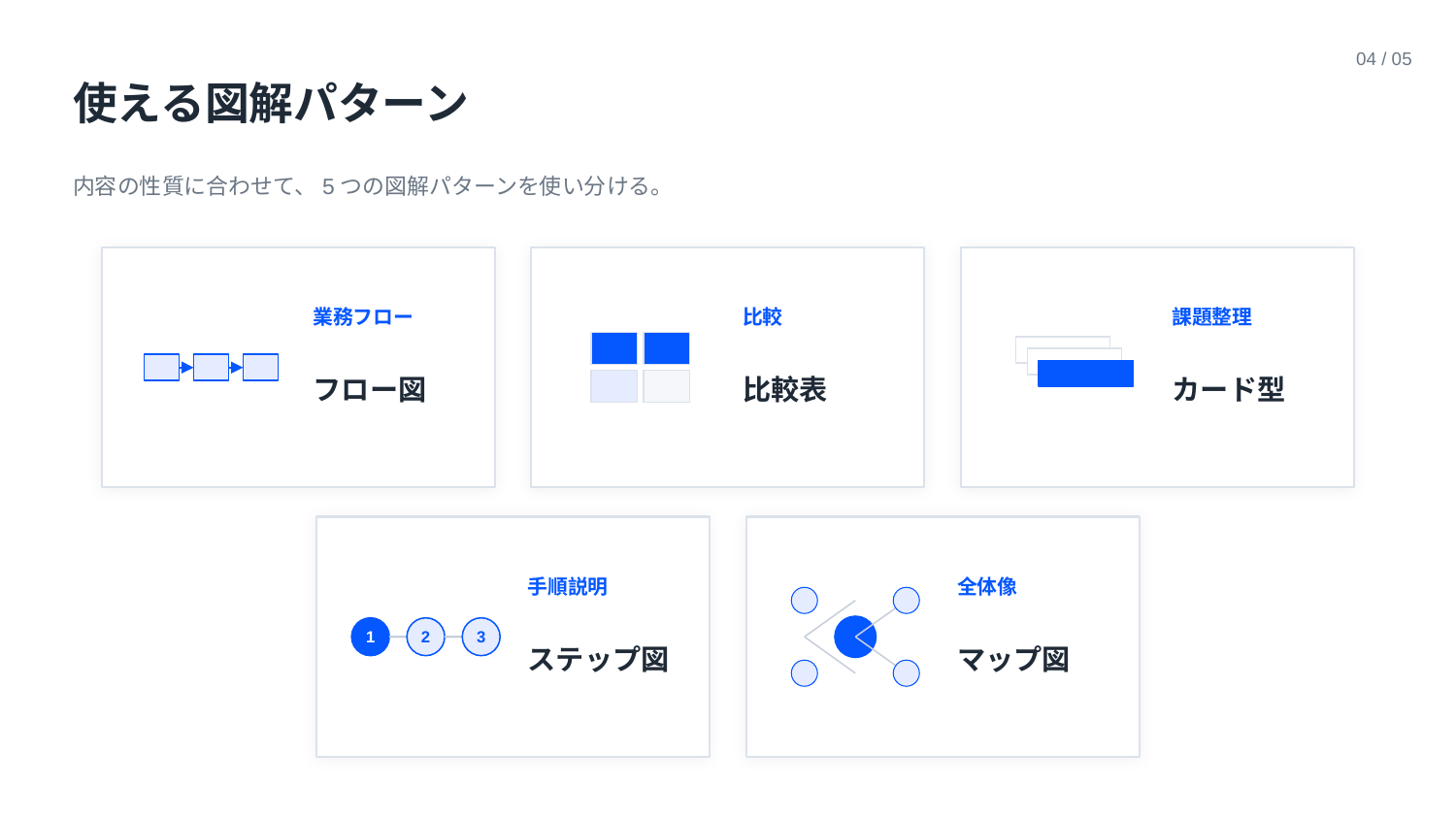

04 / 05
使える図解パターン
内容の性質に合わせて、5つの図解パターンを使い分ける。

業務フロー
比較
課題整理

フロー図
比較表
カード型

手順説明
全体像

1

2

3
ステップ図
マップ図